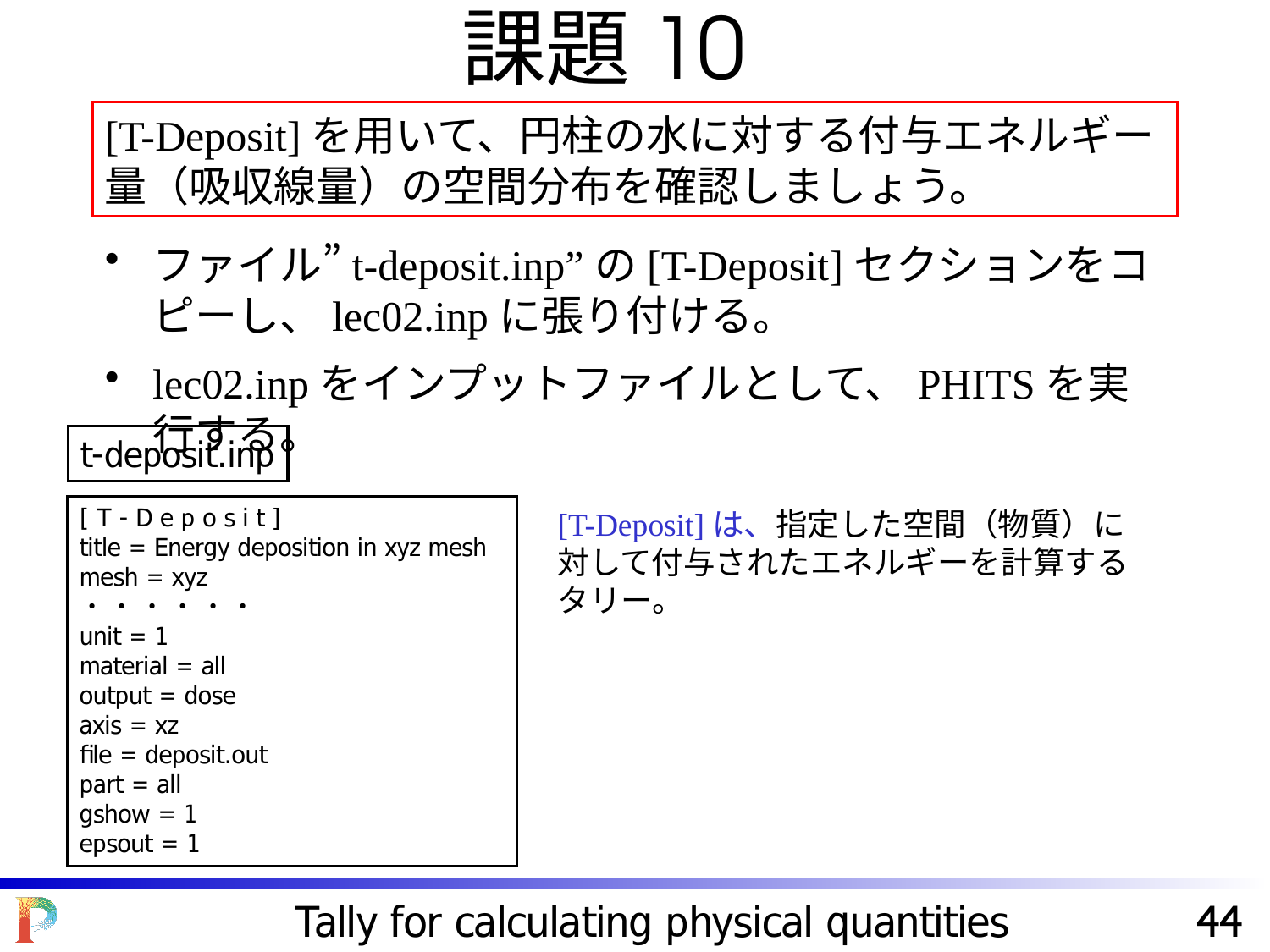

課題10
[T-Deposit]を用いて、円柱の水に対する付与エネルギー量（吸収線量）の空間分布を確認しましょう。
ファイル”t-deposit.inp”の[T-Deposit]セクションをコピーし、lec02.inpに張り付ける。

lec02.inpをインプットファイルとして、PHITSを実行する。
t-deposit.inp
[ T - D e p o s i t ]
title = Energy deposition in xyz mesh
mesh = xyz
・ ・ ・ ・ ・ ・
unit = 1
material = all
output = dose
axis = xz
file = deposit.out
part = all
gshow = 1
epsout = 1
[T-Deposit]は、指定した空間（物質）に対して付与されたエネルギーを計算するタリー。
Tally for calculating physical quantities